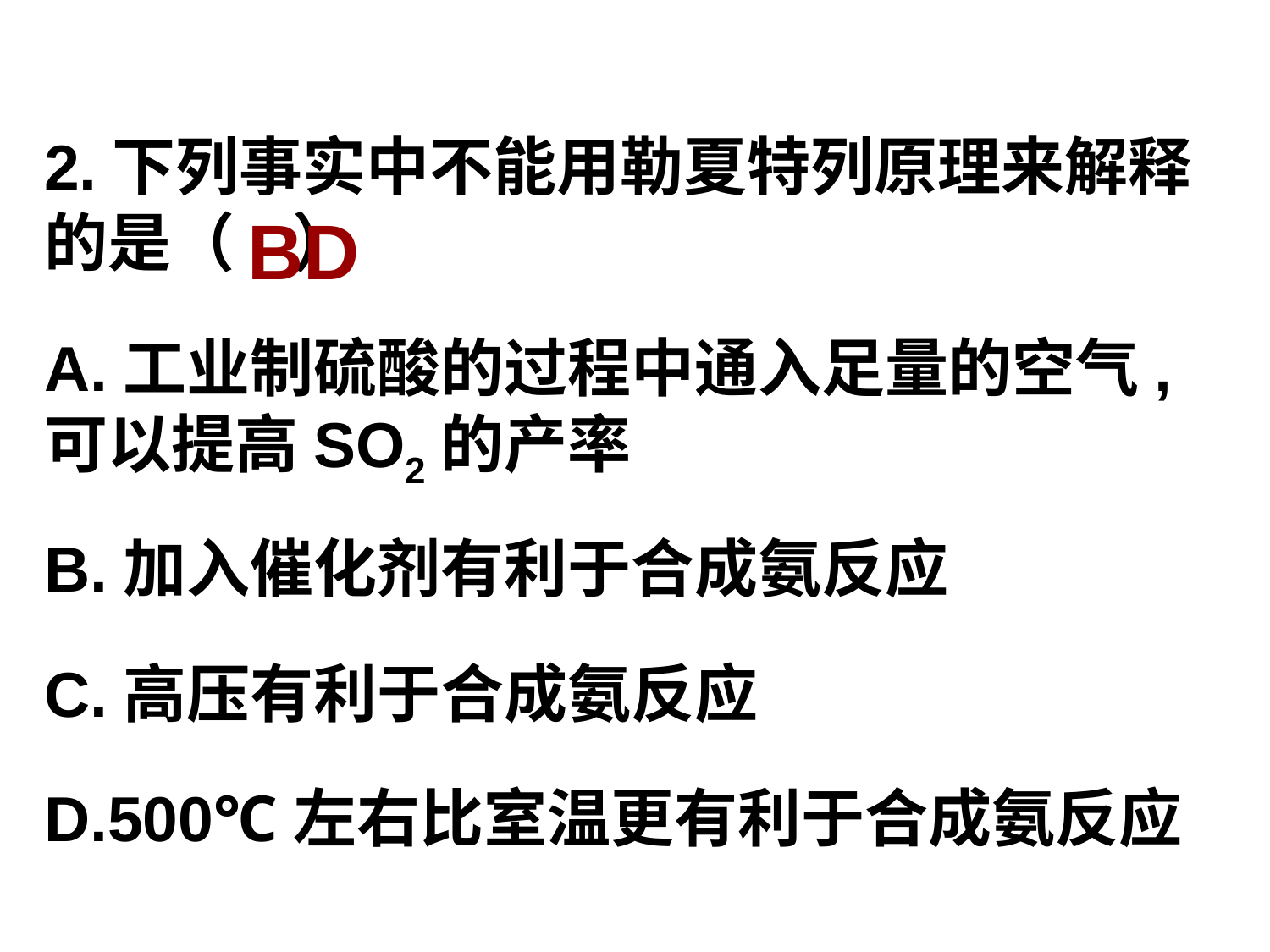

2.下列事实中不能用勒夏特列原理来解释的是（    ）
BD
A.工业制硫酸的过程中通入足量的空气,可以提高SO2的产率
B.加入催化剂有利于合成氨反应
C.高压有利于合成氨反应
D.500℃左右比室温更有利于合成氨反应